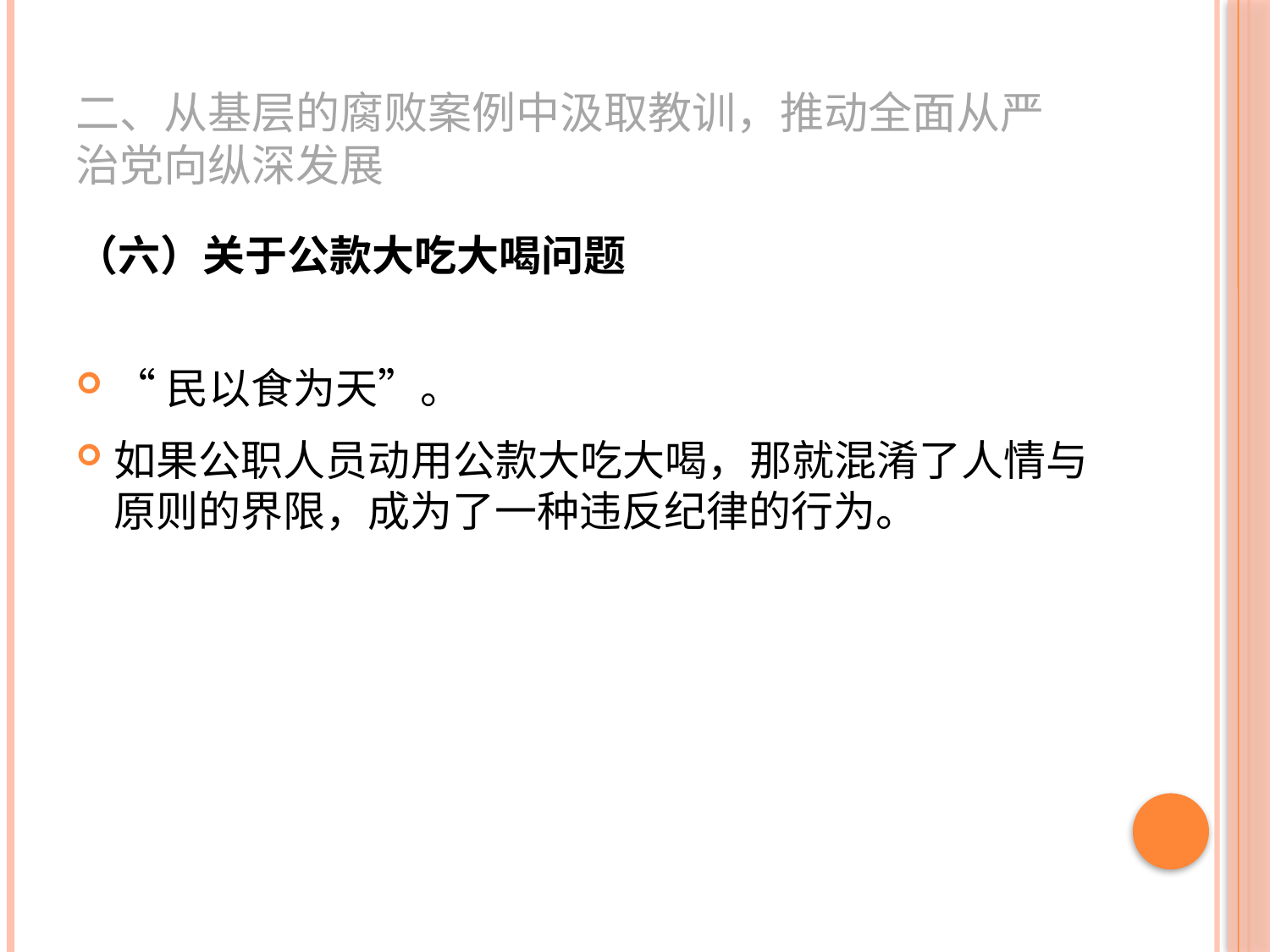

# 二、从基层的腐败案例中汲取教训，推动全面从严治党向纵深发展
（六）关于公款大吃大喝问题

“民以食为天”。
如果公职人员动用公款大吃大喝，那就混淆了人情与原则的界限，成为了一种违反纪律的行为。